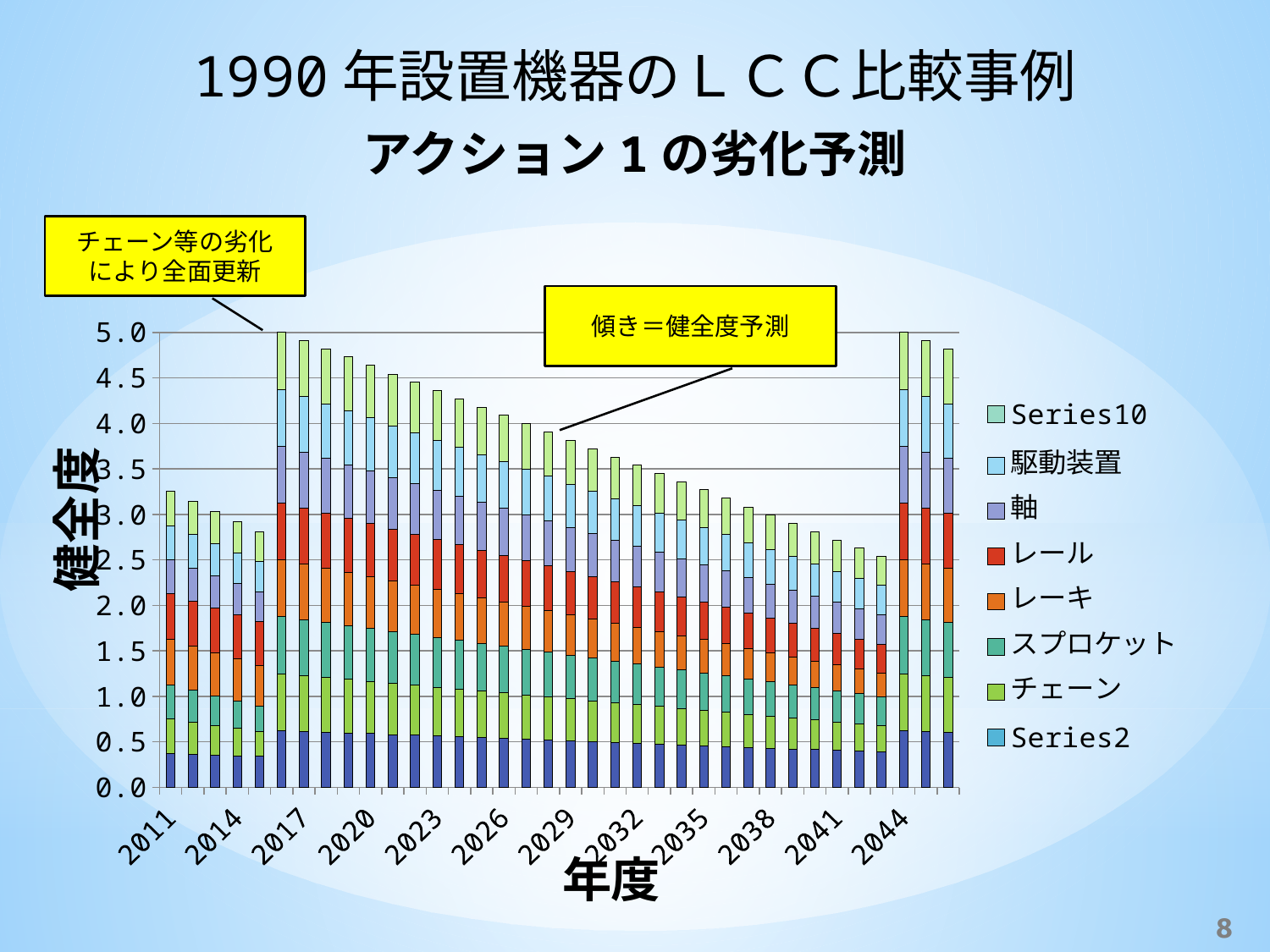

1990年設置機器のＬＣＣ比較事例
アクション1の劣化予測

### Chart

| Category | 本体フレーム |  | チェーン | スプロケット | レーキ | レール | 軸 | 駆動装置 | スクリーン |  |
|---|---|---|---|---|---|---|---|---|---|---|
| 2011 | 0.375 | 0.0 | 0.375 | 0.375 | 0.5 | 0.5 | 0.375 | 0.375 | 0.375 | 0.0 |
| 2012 | 0.36625 | 0.0 | 0.35 | 0.35 | 0.4875 | 0.495 | 0.36375 | 0.36375 | 0.36375 | 0.0 |
| 2013 | 0.3575 | 0.0 | 0.3249999999999999 | 0.3249999999999999 | 0.4749999999999999 | 0.48999999999999994 | 0.3525 | 0.3525 | 0.3525 | 0.0 |
| 2014 | 0.34875000000000006 | 0.0 | 0.29999999999999993 | 0.29999999999999993 | 0.46249999999999997 | 0.485 | 0.34125000000000005 | 0.34125000000000005 | 0.34125000000000005 | 0.0 |
| 2015 | 0.3400000000000001 | 0.0 | 0.2749999999999999 | 0.2749999999999999 | 0.44999999999999996 | 0.48 | 0.33000000000000007 | 0.33000000000000007 | 0.33000000000000007 | 0.0 |
| 2016 | 0.625 | 0.0 | 0.625 | 0.625 | 0.625 | 0.625 | 0.625 | 0.625 | 0.625 | 0.0 |
| 2017 | 0.6164069264069265 | 0.0 | 0.612655971479501 | 0.6139062897886428 | 0.6114056531703591 | 0.6139062897886428 | 0.6139062897886428 | 0.6139062897886428 | 0.6139062897886428 | 0.0 |
| 2018 | 0.607815256875973 | 0.0 | 0.600311364815776 | 0.602812662169175 | 0.5978100674623767 | 0.602812662169175 | 0.602812662169175 | 0.602812662169175 | 0.602812662169175 | 0.0 |
| 2019 | 0.5992250727320814 | 0.0 | 0.5879661465220842 | 0.5917191219254166 | 0.5842131711187516 | 0.5917191219254166 | 0.5917191219254166 | 0.5917191219254166 | 0.5917191219254166 | 0.0 |
| 2020 | 0.5906364617044227 | 0.0 | 0.5756202804746496 | 0.5806256742179073 | 0.5706148867313915 | 0.5806256742179073 | 0.5806256742179073 | 0.5806256742179073 | 0.5806256742179073 | 0.0 |
| 2021 | 0.5807702888583217 | 0.0 | 0.5620357634112795 | 0.5682806052269602 | 0.5557909215955982 | 0.5682806052269602 | 0.5682806052269602 | 0.5682806052269602 | 0.5682806052269602 | 0.0 |
| 2022 | 0.5721785513756315 | 0.0 | 0.5496911847276813 | 0.5571869736103313 | 0.5421953958450306 | 0.5571869736103313 | 0.5571869736103313 | 0.5571869736103313 | 0.5571869736103313 | 0.0 |
| 2023 | 0.5635884207509313 | 0.0 | 0.5373459443966756 | 0.5460934365147608 | 0.5285984522785896 | 0.5460934365147608 | 0.5460934365147608 | 0.5460934365147608 | 0.5460934365147608 | 0.0 |
| 2024 | 0.5549999999999996 | 0.0 | 0.5250000000000002 | 0.535 | 0.5149999999999996 | 0.535 | 0.535 | 0.535 | 0.535 | 0.0 |
| 2025 | 0.5464134011367031 | 0.0 | 0.5126533054142989 | 0.5239066706551002 | 0.5013999401734964 | 0.5239066706551002 | 0.5239066706551002 | 0.5239066706551002 | 0.5239066706551002 | 0.0 |
| 2026 | 0.5378287461773696 | 0.0 | 0.500305810397554 | 0.5128134556574925 | 0.4877981651376143 | 0.5128134556574925 | 0.5128134556574925 | 0.5128134556574925 | 0.5128134556574925 | 0.0 |
| 2027 | 0.5292461682827646 | 0.0 | 0.48795746011886176 | 0.5017203628401627 | 0.4741945573975598 | 0.5017203628401627 | 0.5017203628401627 | 0.5017203628401627 | 0.5017203628401627 | 0.0 |
| 2028 | 0.5206658130601787 | 0.0 | 0.47560819462227943 | 0.4906274007682459 | 0.46058898847631197 | 0.4906274007682459 | 0.4906274007682459 | 0.4906274007682459 | 0.4906274007682459 | 0.0 |
| 2029 | 0.5107472959685343 | 0.0 | 0.4620452310717801 | 0.4782792527040316 | 0.4458112094395276 | 0.4782792527040316 | 0.4782792527040316 | 0.4782792527040316 | 0.4782792527040316 | 0.0 |
| 2030 | 0.5021625251846871 | 0.0 | 0.4496977837474818 | 0.4671860308932171 | 0.43220953660174577 | 0.4671860308932171 | 0.4671860308932171 | 0.4671860308932171 | 0.4671860308932171 | 0.0 |
| 2031 | 0.49358003442340725 | 0.0 | 0.4373493975903617 | 0.45609294320137705 | 0.4186058519793456 | 0.45609294320137705 | 0.45609294320137705 | 0.45609294320137705 | 0.45609294320137705 | 0.0 |
| 2032 | 0.48499999999999943 | 0.0 | 0.42500000000000027 | 0.4450000000000002 | 0.40499999999999964 | 0.4450000000000002 | 0.4450000000000002 | 0.4450000000000002 | 0.4450000000000002 | 0.0 |
| 2033 | 0.47642261689017706 | 0.0 | 0.41264951069228006 | 0.43390721275824595 | 0.39139180862631356 | 0.43390721275824595 | 0.43390721275824595 | 0.43390721275824595 | 0.43390721275824595 | 0.0 |
| 2034 | 0.46784810126582216 | 0.0 | 0.40029784065524965 | 0.4228145941921074 | 0.37778108711839126 | 0.4228145941921074 | 0.4228145941921074 | 0.4228145941921074 | 0.4228145941921074 | 0.0 |
| 2035 | 0.45927669345579725 | 0.0 | 0.3879448909299657 | 0.41172215843857646 | 0.36416762342135434 | 0.41172215843857646 | 0.41172215843857646 | 0.41172215843857646 | 0.41172215843857646 | 0.0 |
| 2036 | 0.4507086614173223 | 0.0 | 0.37559055118110257 | 0.4006299212598427 | 0.3505511811023619 | 0.4006299212598427 | 0.4006299212598427 | 0.4006299212598427 | 0.4006299212598427 | 0.0 |
| 2037 | 0.4407134171057959 | 0.0 | 0.36205918119173097 | 0.3882772598297529 | 0.33584110255370864 | 0.3882772598297529 | 0.3882772598297529 | 0.3882772598297529 | 0.3882772598297529 | 0.0 |
| 2038 | 0.4321386800334164 | 0.0 | 0.34970760233918147 | 0.37718462823726007 | 0.3222305764411025 | 0.37718462823726007 | 0.37718462823726007 | 0.37718462823726007 | 0.37718462823726007 | 0.0 |
| 2039 | 0.4235674278328301 | 0.0 | 0.33735458853942274 | 0.3660922016372255 | 0.30861697544161965 | 0.3660922016372255 | 0.3660922016372255 | 0.3660922016372255 | 0.3660922016372255 | 0.0 |
| 2040 | 0.41499999999999937 | 0.0 | 0.325 | 0.35500000000000015 | 0.29499999999999965 | 0.35500000000000015 | 0.35500000000000015 | 0.35500000000000015 | 0.35500000000000015 | 0.0 |
| 2041 | 0.40643678160919483 | 0.0 | 0.3126436781609196 | 0.3439080459770117 | 0.28137931034482727 | 0.3439080459770117 | 0.3439080459770117 | 0.3439080459770117 | 0.3439080459770117 | 0.0 |
| 2042 | 0.3978782112274019 | 0.0 | 0.3002854424357755 | 0.332816365366318 | 0.2677545195052328 | 0.332816365366318 | 0.332816365366318 | 0.332816365366318 | 0.332816365366318 | 0.0 |
| 2043 | 0.38932479053720986 | 0.0 | 0.28792508624938395 | 0.32172498767865965 | 0.2541251848201081 | 0.32172498767865965 | 0.32172498767865965 | 0.32172498767865965 | 0.32172498767865965 | 0.0 |
| 2044 | 0.625 | 0.0 | 0.625 | 0.625 | 0.625 | 0.625 | 0.625 | 0.625 | 0.625 | 0.0 |
| 2045 | 0.6164069264069265 | 0.0 | 0.612655971479501 | 0.6139062897886428 | 0.6114056531703591 | 0.6139062897886428 | 0.6139062897886428 | 0.6139062897886428 | 0.6139062897886428 | 0.0 |
| 2046 | 0.607815256875973 | 0.0 | 0.600311364815776 | 0.602812662169175 | 0.5978100674623767 | 0.602812662169175 | 0.602812662169175 | 0.602812662169175 | 0.602812662169175 | 0.0 |
チェーン等の劣化
により全面更新
傾き＝健全度予測
8